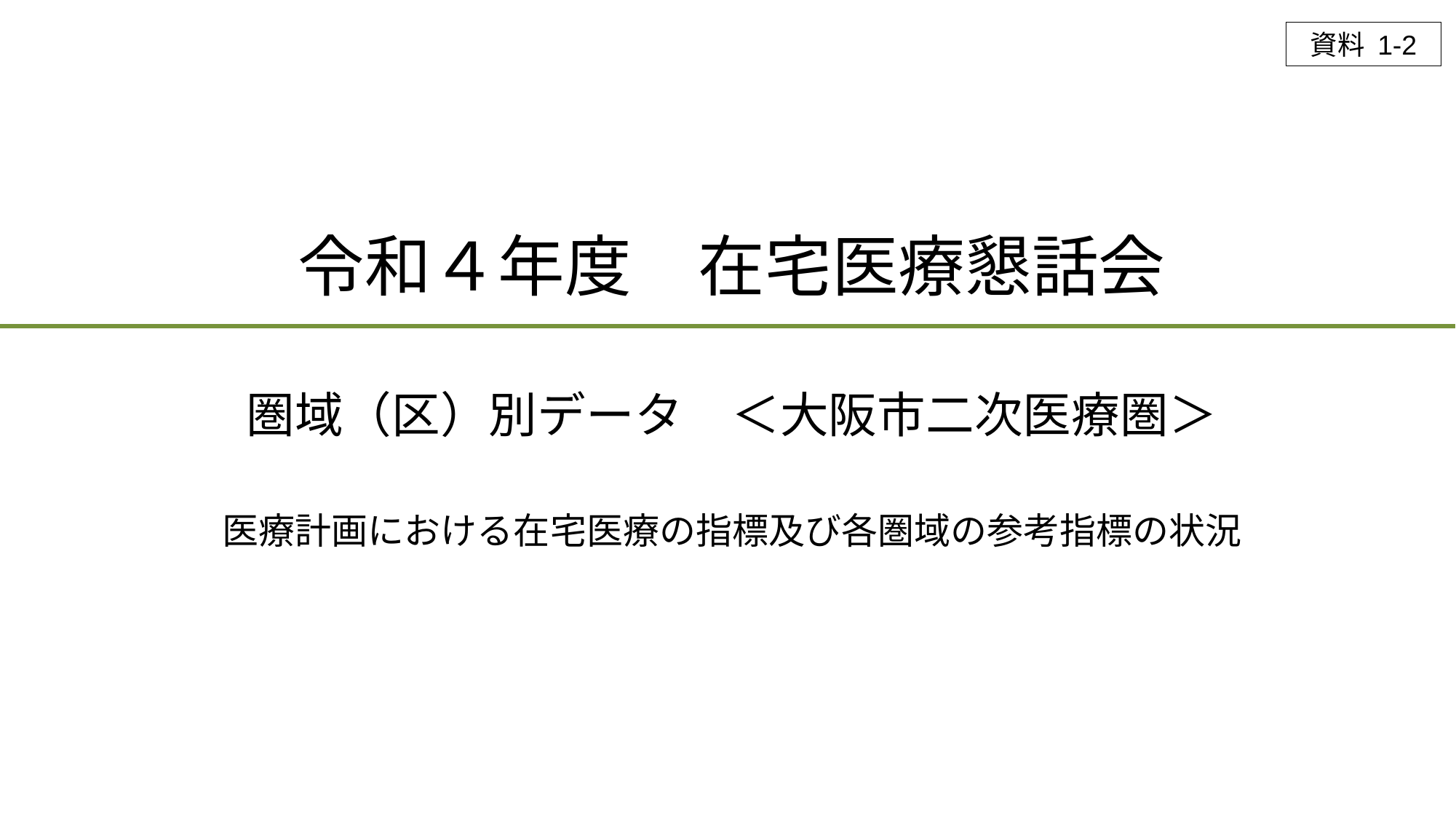

資料 1-2
# 令和４年度　在宅医療懇話会 圏域（区）別データ　＜大阪市二次医療圏＞ 医療計画における在宅医療の指標及び各圏域の参考指標の状況